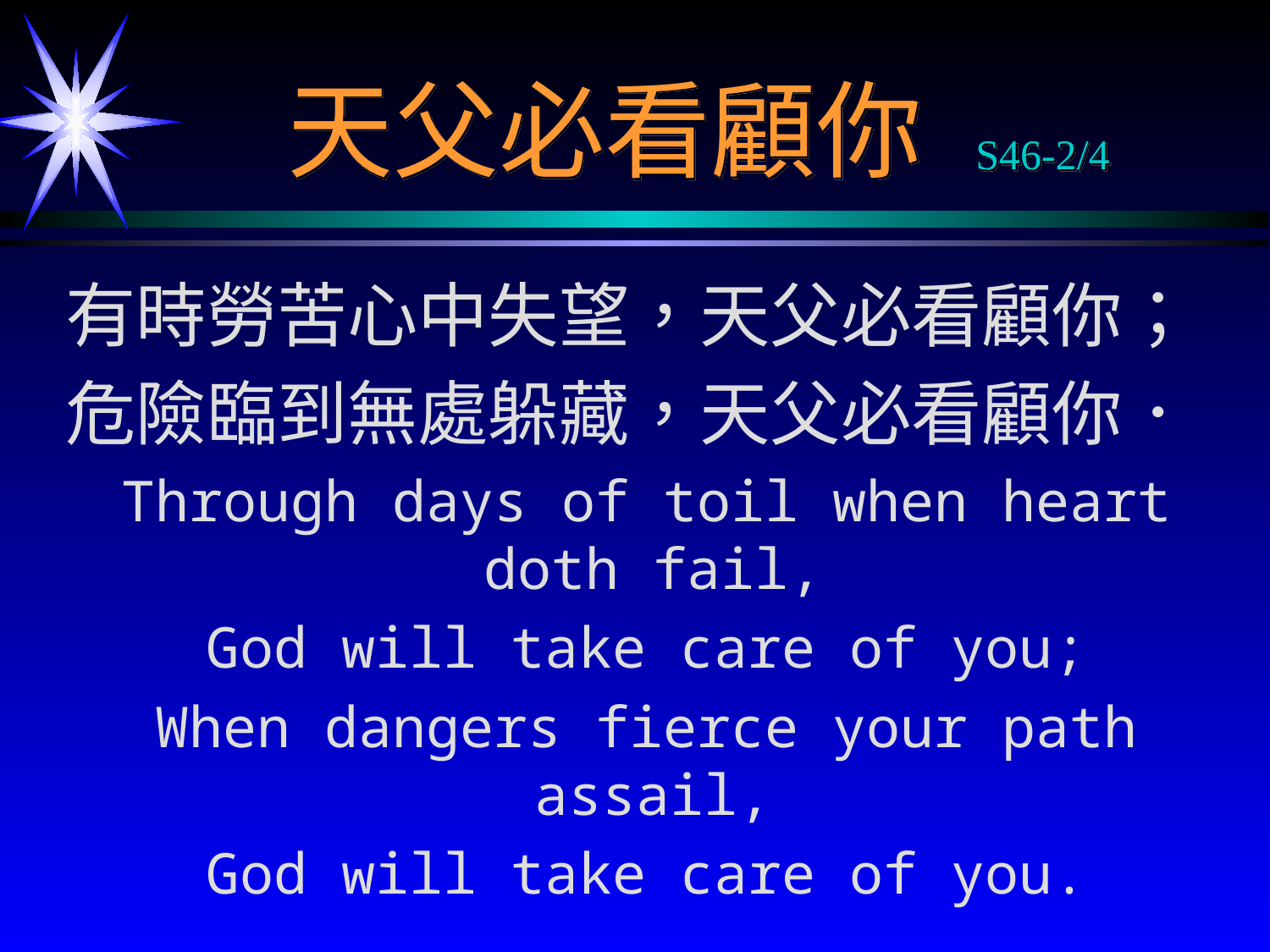

# 天父必看顧你  S46-2/4
有時勞苦心中失望，天父必看顧你；
危險臨到無處躲藏，天父必看顧你．
 Through days of toil when heart doth fail,
 God will take care of you;
 When dangers fierce your path assail,
 God will take care of you.